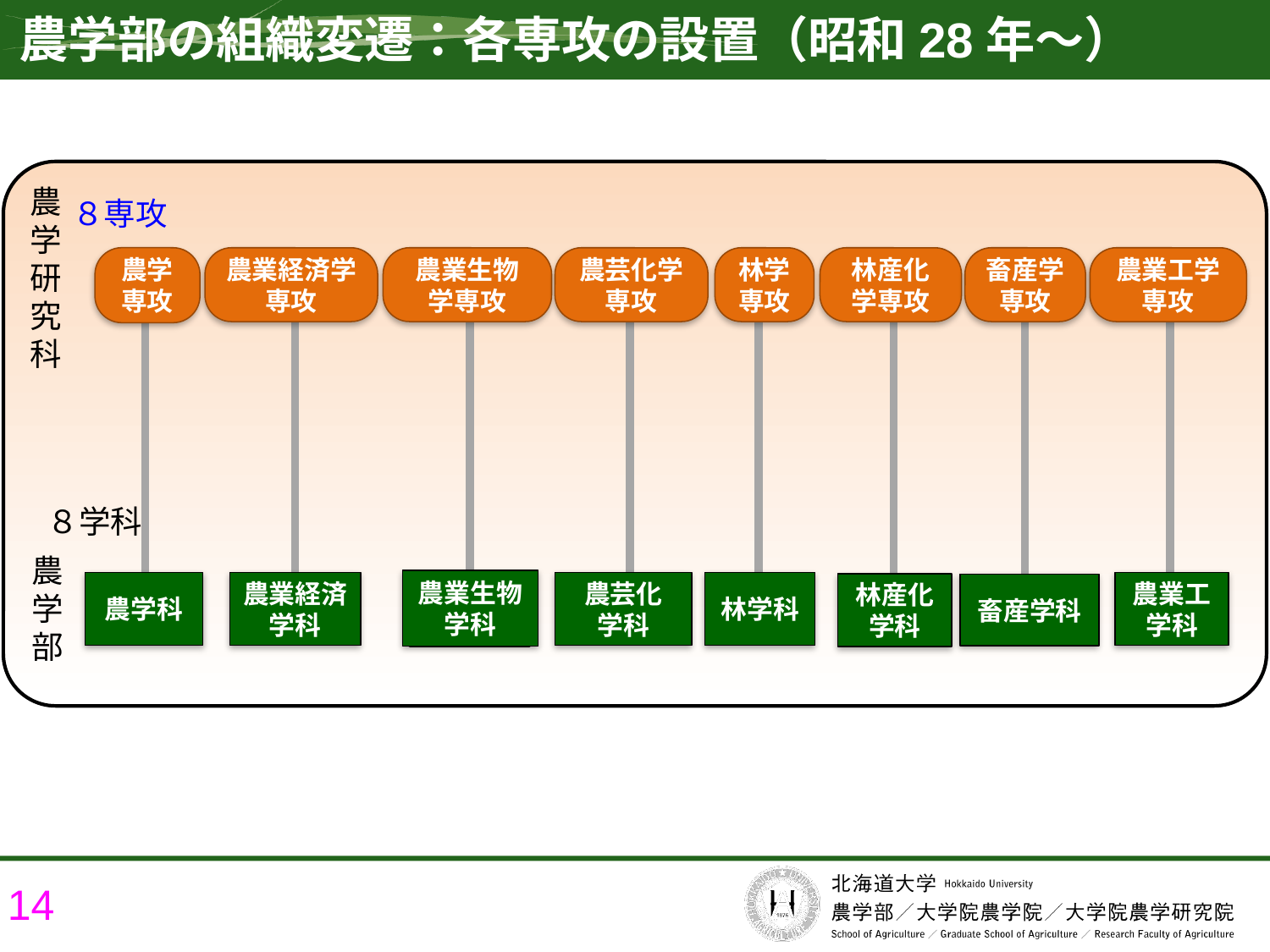

農学部の組織変遷：各専攻の設置（昭和28年〜）

農学研究科
８専攻
農学専攻
農業経済学専攻
農業生物学専攻
農芸化学専攻
林学専攻
林産化学専攻
畜産学専攻
農業工学専攻
８学科
農学部
農業生物学科
農学科
農業経済学科

農芸化
学科
林学科
農業工学科
林産化学科
畜産学科
14